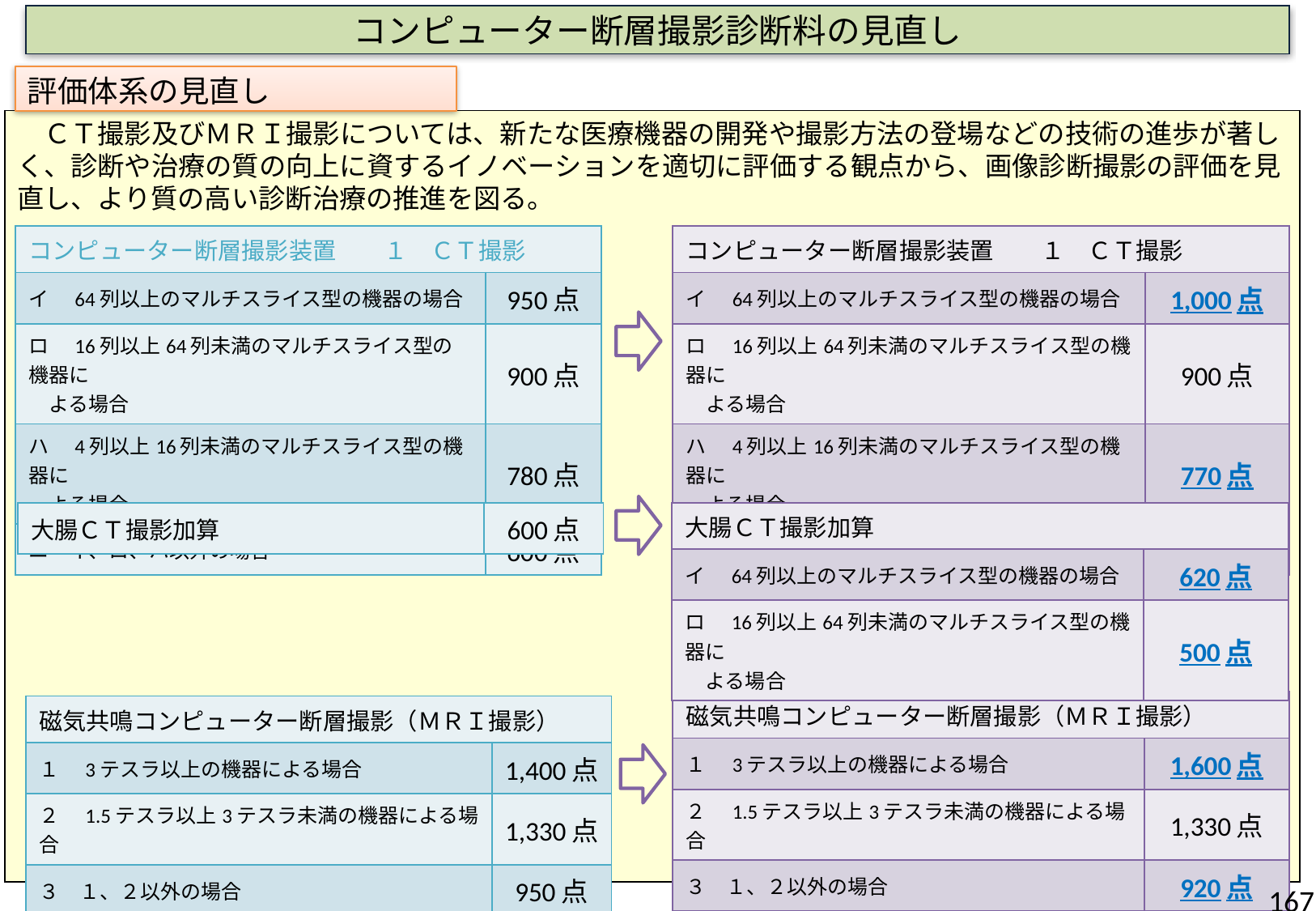

# コンピューター断層撮影診断料の見直し
評価体系の見直し
　ＣＴ撮影及びＭＲＩ撮影については、新たな医療機器の開発や撮影方法の登場などの技術の進歩が著しく、診断や治療の質の向上に資するイノベーションを適切に評価する観点から、画像診断撮影の評価を見直し、より質の高い診断治療の推進を図る。

| コンピューター断層撮影装置　　１　ＣＴ撮影 |  |
| --- | --- |
| イ　64列以上のマルチスライス型の機器の場合 | 950点 |
| ロ　16列以上64列未満のマルチスライス型の機器に 　よる場合 | 900点 |
| ハ　4列以上16列未満のマルチスライス型の機器に 　よる場合 | 780点 |
| ニ　イ、ロ、ハ以外の場合 | 600点 |
| コンピューター断層撮影装置　　１　ＣＴ撮影 |  |
| --- | --- |
| イ　64列以上のマルチスライス型の機器の場合 | 1,000点 |
| ロ　16列以上64列未満のマルチスライス型の機器に 　よる場合 | 900点 |
| ハ　4列以上16列未満のマルチスライス型の機器に 　よる場合 | 770点 |
| ニ　イ、ロ、ハ以外の場合 | 580点 |

| 大腸ＣＴ撮影加算 | 600点 |
| --- | --- |
| 大腸ＣＴ撮影加算 |  |
| --- | --- |
| イ　64列以上のマルチスライス型の機器の場合 | 620点 |
| ロ　16列以上64列未満のマルチスライス型の機器に 　よる場合 | 500点 |
| 磁気共鳴コンピューター断層撮影（ＭＲＩ撮影） |  |
| --- | --- |
| １　3テスラ以上の機器による場合 | 1,600点 |
| ２　1.5テスラ以上3テスラ未満の機器による場合 | 1,330点 |
| ３　１、２以外の場合 | 920点 |
| 磁気共鳴コンピューター断層撮影（ＭＲＩ撮影） |  |
| --- | --- |
| １　3テスラ以上の機器による場合 | 1,400点 |
| ２　1.5テスラ以上3テスラ未満の機器による場合 | 1,330点 |
| ３　１、２以外の場合 | 950点 |

167